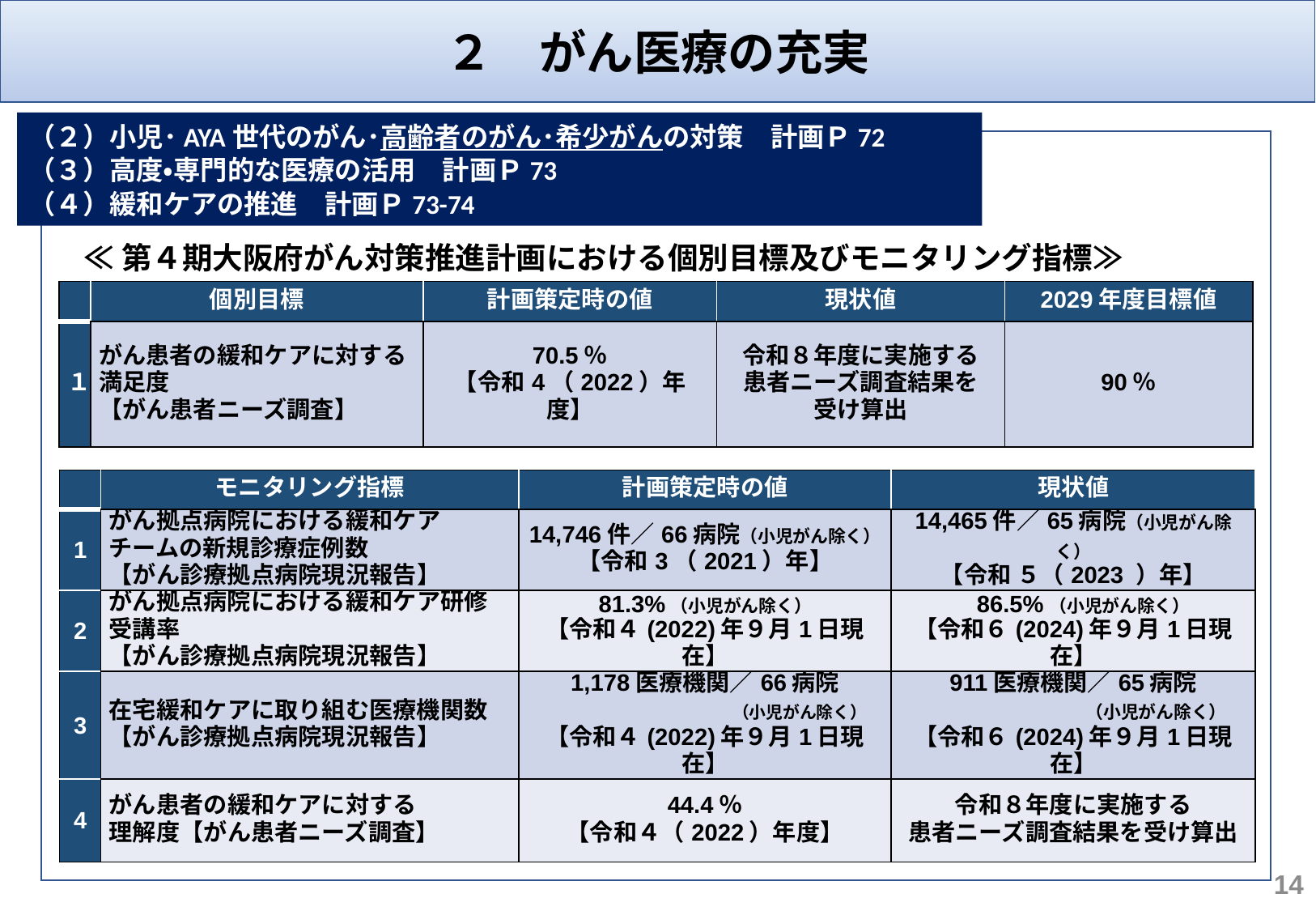

２　がん医療の充実
（２）小児･AYA世代のがん･高齢者のがん･希少がんの対策　計画Ｐ72
（３）高度・専門的な医療の活用　計画Ｐ73
（４）緩和ケアの推進　計画Ｐ73-74

≪第４期大阪府がん対策推進計画における個別目標及びモニタリング指標≫
|  | 個別目標 | 計画策定時の値 | 現状値 | 2029年度目標値 |
| --- | --- | --- | --- | --- |
| １ | がん患者の緩和ケアに対する満足度 【がん患者ニーズ調査】 | 70.5％ 【令和4（2022）年度】 | 令和８年度に実施する 患者ニーズ調査結果を 受け算出 | 90％ |
概ね予定どおり
|  | モニタリング指標 | 計画策定時の値 | 現状値 |
| --- | --- | --- | --- |
| 1 | がん拠点病院における緩和ケア チームの新規診療症例数 【がん診療拠点病院現況報告】 | 14,746件／66病院（小児がん除く） 【令和3（2021）年】 | 14,465件／65病院（小児がん除く） 【令和 ５（2023 ）年】 |
| 2 | がん拠点病院における緩和ケア研修 受講率 【がん診療拠点病院現況報告】 | 81.3%（小児がん除く） 【令和４(2022)年９月1日現在】 | 86.5%（小児がん除く） 【令和６(2024)年９月1日現在】 |
| 3 | 在宅緩和ケアに取り組む医療機関数 【がん診療拠点病院現況報告】 | 1,178医療機関／66病院 　　　　　　　　（小児がん除く） 【令和４(2022)年９月1日現在】 | 911医療機関／65病院 　　　　　　　（小児がん除く） 【令和６(2024)年９月1日現在】 |
| 4 | がん患者の緩和ケアに対する 理解度【がん患者ニーズ調査】 | 44.4％ 【令和４（2022）年度】 | 令和８年度に実施する 患者ニーズ調査結果を受け算出 |
14